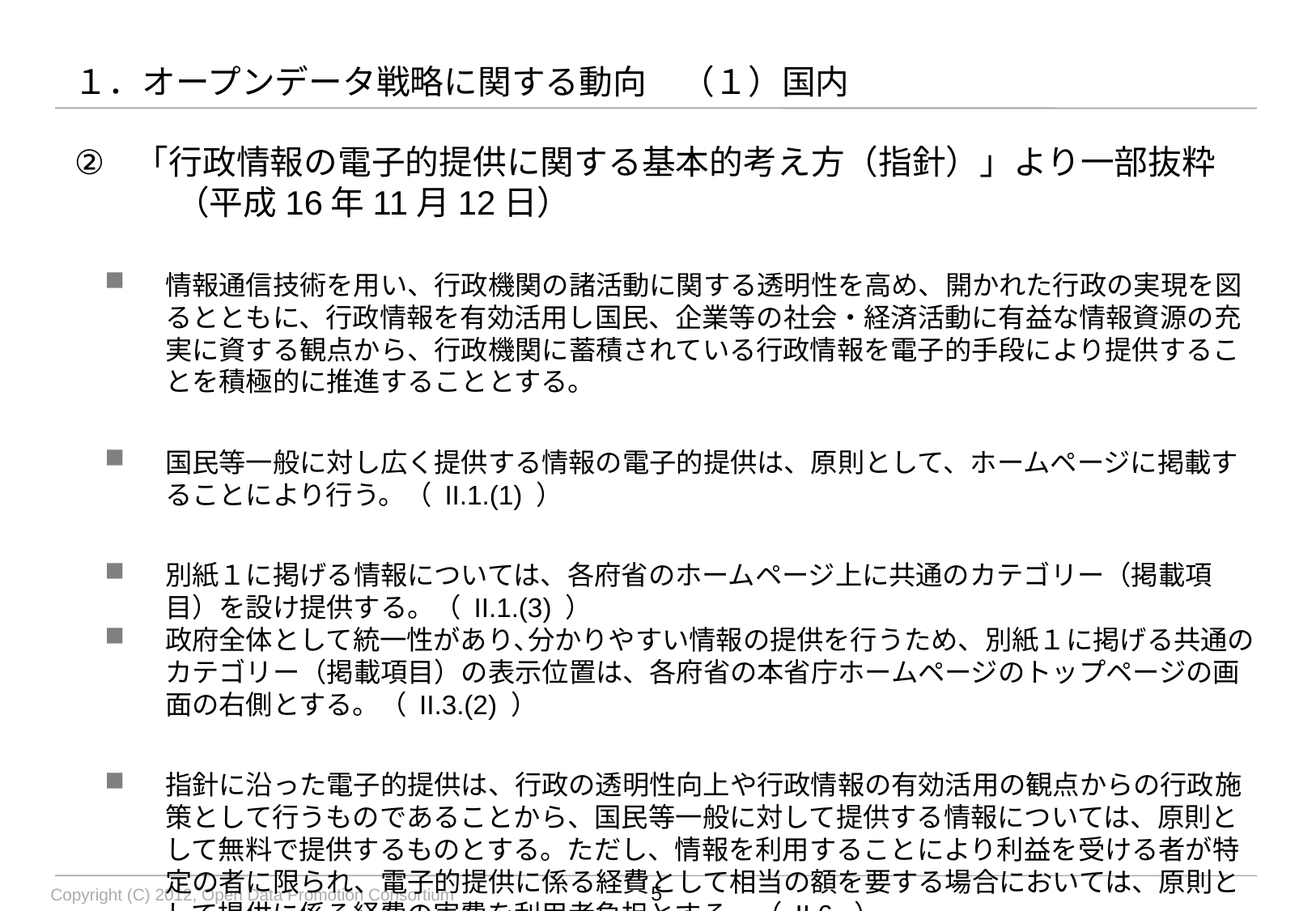

# １．オープンデータ戦略に関する動向　（１）国内

「行政情報の電子的提供に関する基本的考え方（指針）」より一部抜粋
　　　（平成16年11月12日）

情報通信技術を用い、行政機関の諸活動に関する透明性を高め、開かれた行政の実現を図るとともに、行政情報を有効活用し国民、企業等の社会・経済活動に有益な情報資源の充実に資する観点から、行政機関に蓄積されている行政情報を電子的手段により提供することを積極的に推進することとする。

国民等一般に対し広く提供する情報の電子的提供は、原則として、ホームページに掲載することにより行う。（ II.1.(1) ）

別紙１に掲げる情報については、各府省のホームページ上に共通のカテゴリー（掲載項目）を設け提供する。（ II.1.(3) ）
政府全体として統一性があり､分かりやすい情報の提供を行うため、別紙１に掲げる共通のカテゴリー（掲載項目）の表示位置は、各府省の本省庁ホームページのトップページの画面の右側とする。（ II.3.(2) ）

指針に沿った電子的提供は、行政の透明性向上や行政情報の有効活用の観点からの行政施策として行うものであることから、国民等一般に対して提供する情報については、原則として無料で提供するものとする。ただし、情報を利用することにより利益を受ける者が特定の者に限られ、電子的提供に係る経費として相当の額を要する場合においては、原則として提供に係る経費の実費を利用者負担とする。（ II.6. ）
（全文については補足資料を参照のこと）
5
Copyright (C) 2012, Open Data Promotion Consortium